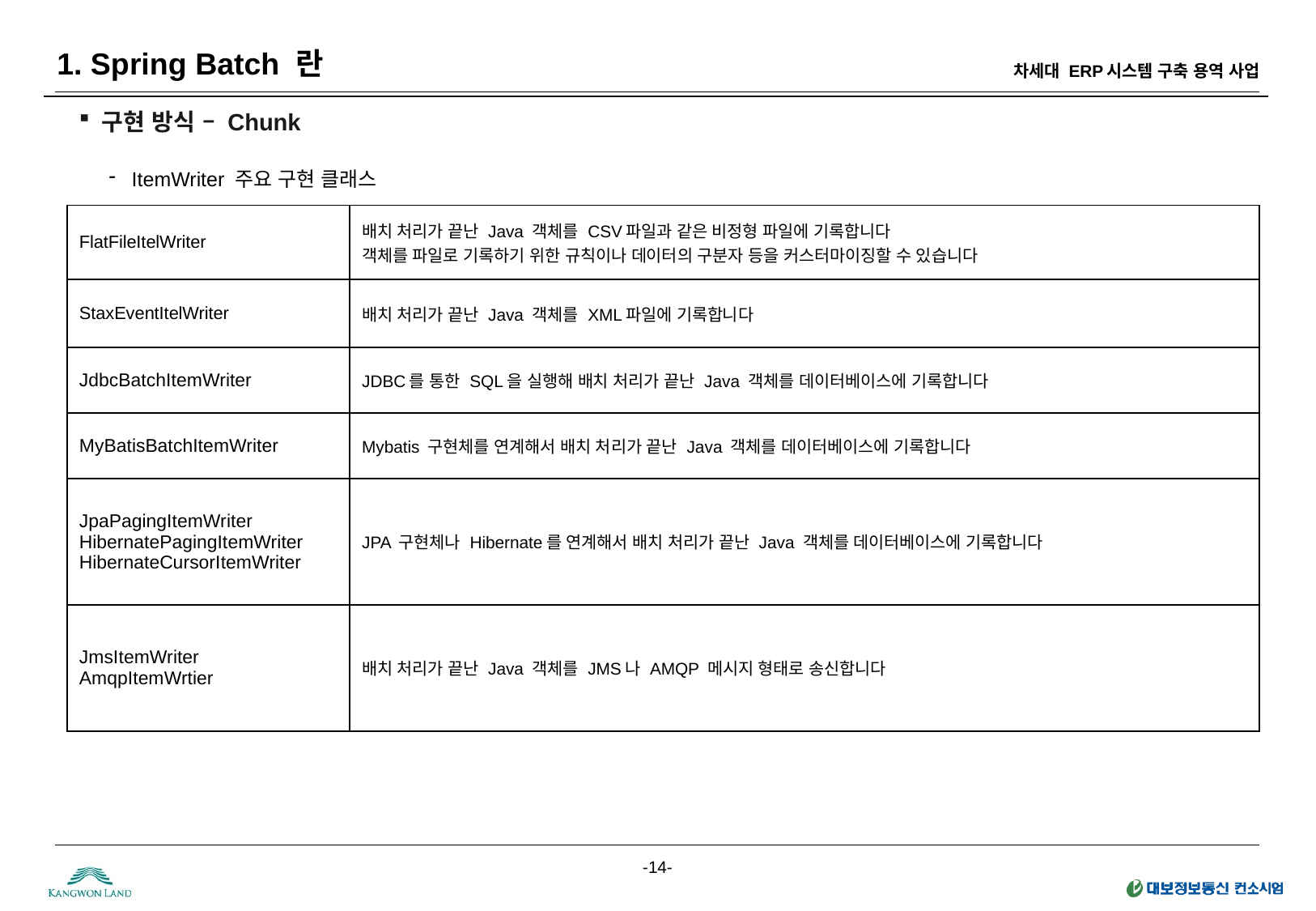

1. Spring Batch 란
구현 방식 – Chunk

ItemWriter 주요 구현 클래스
| FlatFileItelWriter | 배치 처리가 끝난 Java 객체를 CSV파일과 같은 비정형 파일에 기록합니다 객체를 파일로 기록하기 위한 규칙이나 데이터의 구분자 등을 커스터마이징할 수 있습니다 |
| --- | --- |
| StaxEventItelWriter | 배치 처리가 끝난 Java 객체를 XML파일에 기록합니다 |
| JdbcBatchItemWriter | JDBC를 통한 SQL을 실행해 배치 처리가 끝난 Java 객체를 데이터베이스에 기록합니다 |
| MyBatisBatchItemWriter | Mybatis 구현체를 연계해서 배치 처리가 끝난 Java 객체를 데이터베이스에 기록합니다 |
| JpaPagingItemWriter HibernatePagingItemWriter HibernateCursorItemWriter | JPA 구현체나 Hibernate를 연계해서 배치 처리가 끝난 Java 객체를 데이터베이스에 기록합니다 |
| JmsItemWriter AmqpItemWrtier | 배치 처리가 끝난 Java 객체를 JMS나 AMQP 메시지 형태로 송신합니다 |